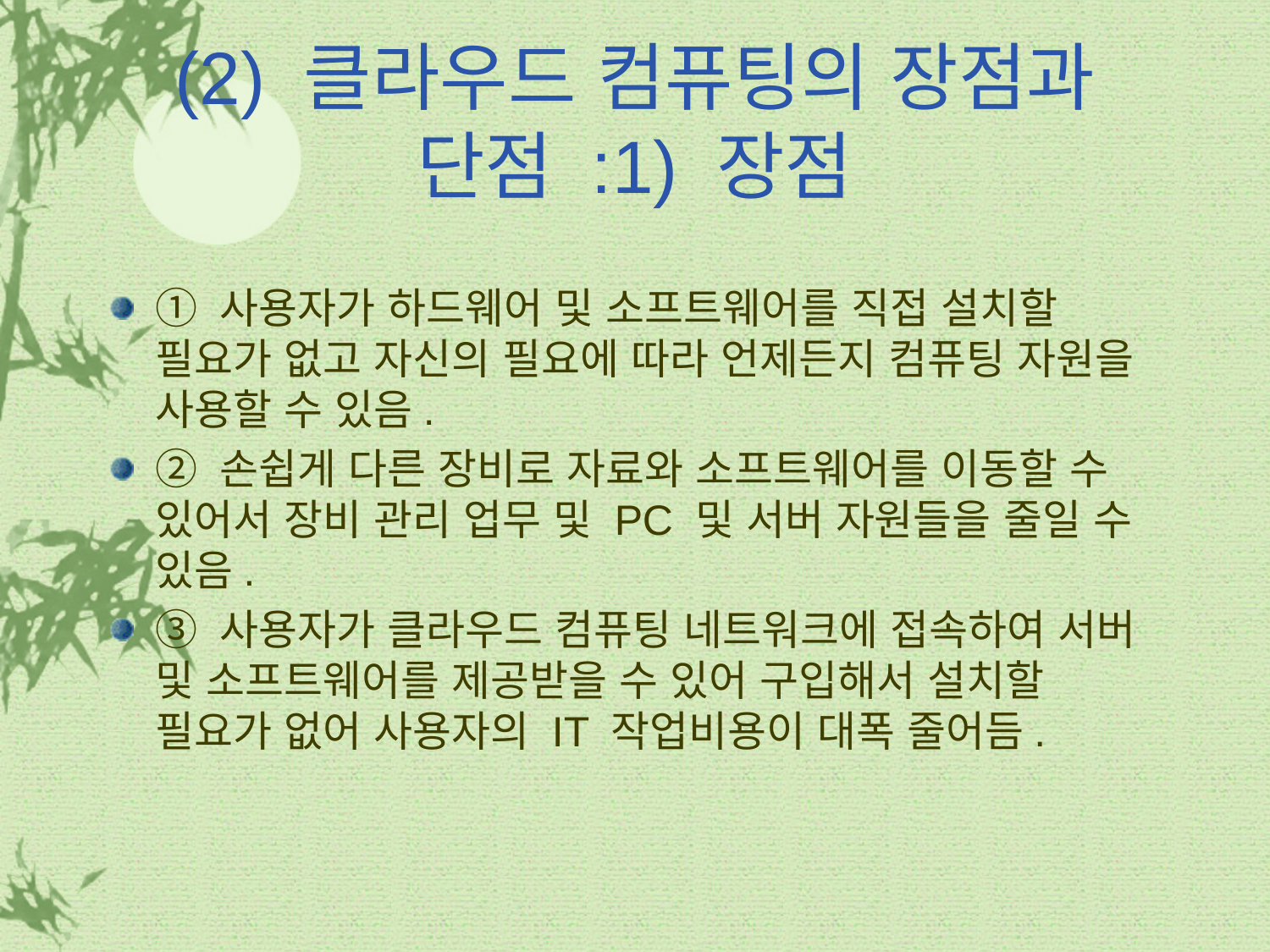

# (2) 클라우드 컴퓨팅의 장점과 단점 :1) 장점
① 사용자가 하드웨어 및 소프트웨어를 직접 설치할 필요가 없고 자신의 필요에 따라 언제든지 컴퓨팅 자원을 사용할 수 있음.
② 손쉽게 다른 장비로 자료와 소프트웨어를 이동할 수 있어서 장비 관리 업무 및 PC 및 서버 자원들을 줄일 수 있음.
③ 사용자가 클라우드 컴퓨팅 네트워크에 접속하여 서버 및 소프트웨어를 제공받을 수 있어 구입해서 설치할 필요가 없어 사용자의 IT 작업비용이 대폭 줄어듬.